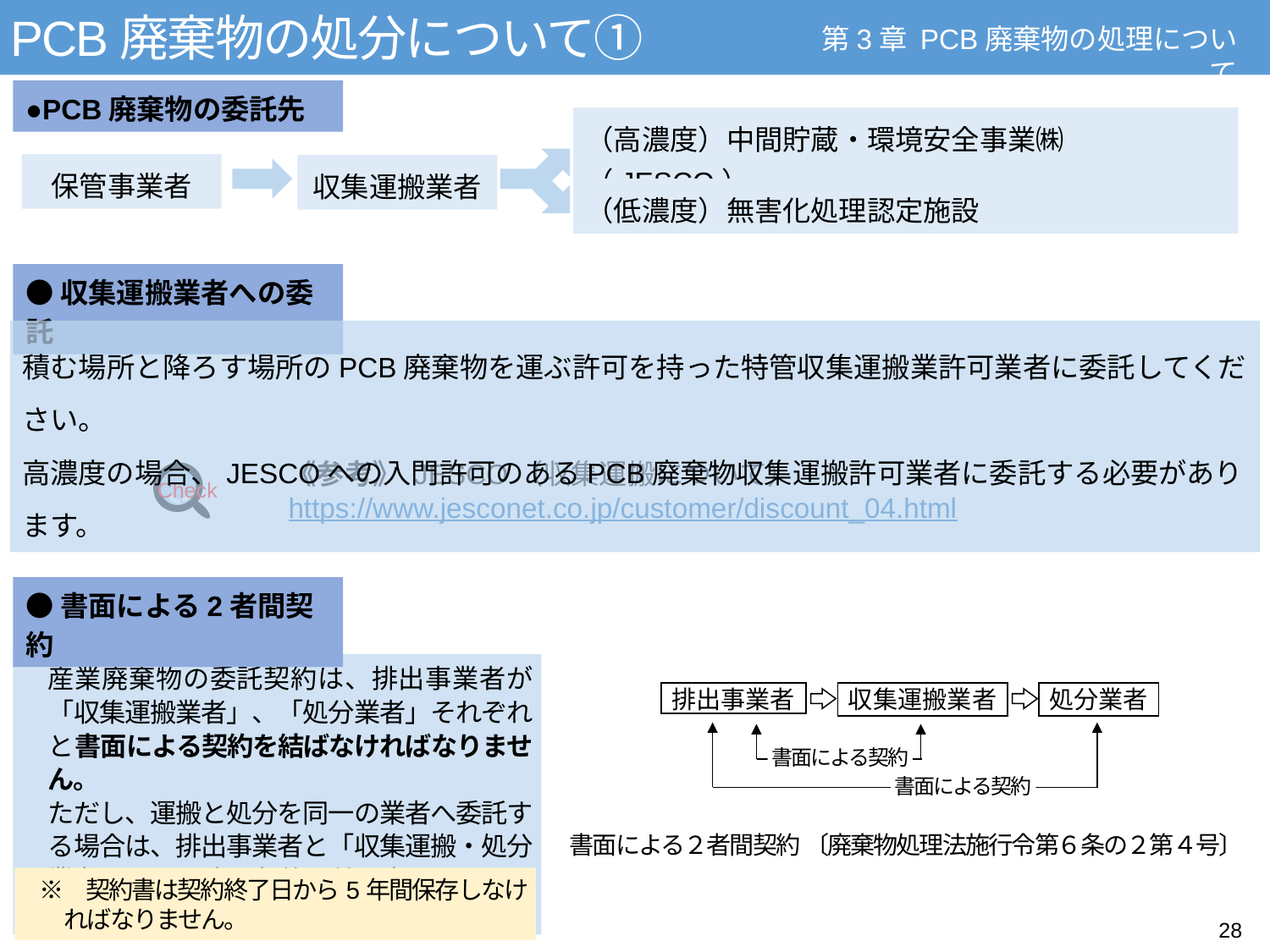

PCB廃棄物の処分について①
第3章 PCB廃棄物の処理について
●PCB廃棄物の委託先
（高濃度）中間貯蔵・環境安全事業㈱（JESCO）

保管事業者
収集運搬業者
（低濃度）無害化処理認定施設
●収集運搬業者への委託
積む場所と降ろす場所のPCB廃棄物を運ぶ許可を持った特管収集運搬業許可業者に委託してください。
高濃度の場合、JESCOへの入門許可のあるPCB廃棄物収集運搬許可業者に委託する必要があります。
《参考》 JESCO（収集運搬について）
https://www.jesconet.co.jp/customer/discount_04.html

Check
●書面による2者間契約
産業廃棄物の委託契約は、排出事業者が「収集運搬業者」、「処分業者」それぞれと書面による契約を結ばなければなりません。
ただし、運搬と処分を同一の業者へ委託する場合は、排出事業者と「収集運搬・処分業者」 との１本の契約で差し支えありません。
排出事業者
収集運搬業者
処分業者

書面による契約
書面による契約
書面による２者間契約 〔廃棄物処理法施行令第６条の２第４号〕
　※　契約書は契約終了日から5年間保存しなければなりません。
28